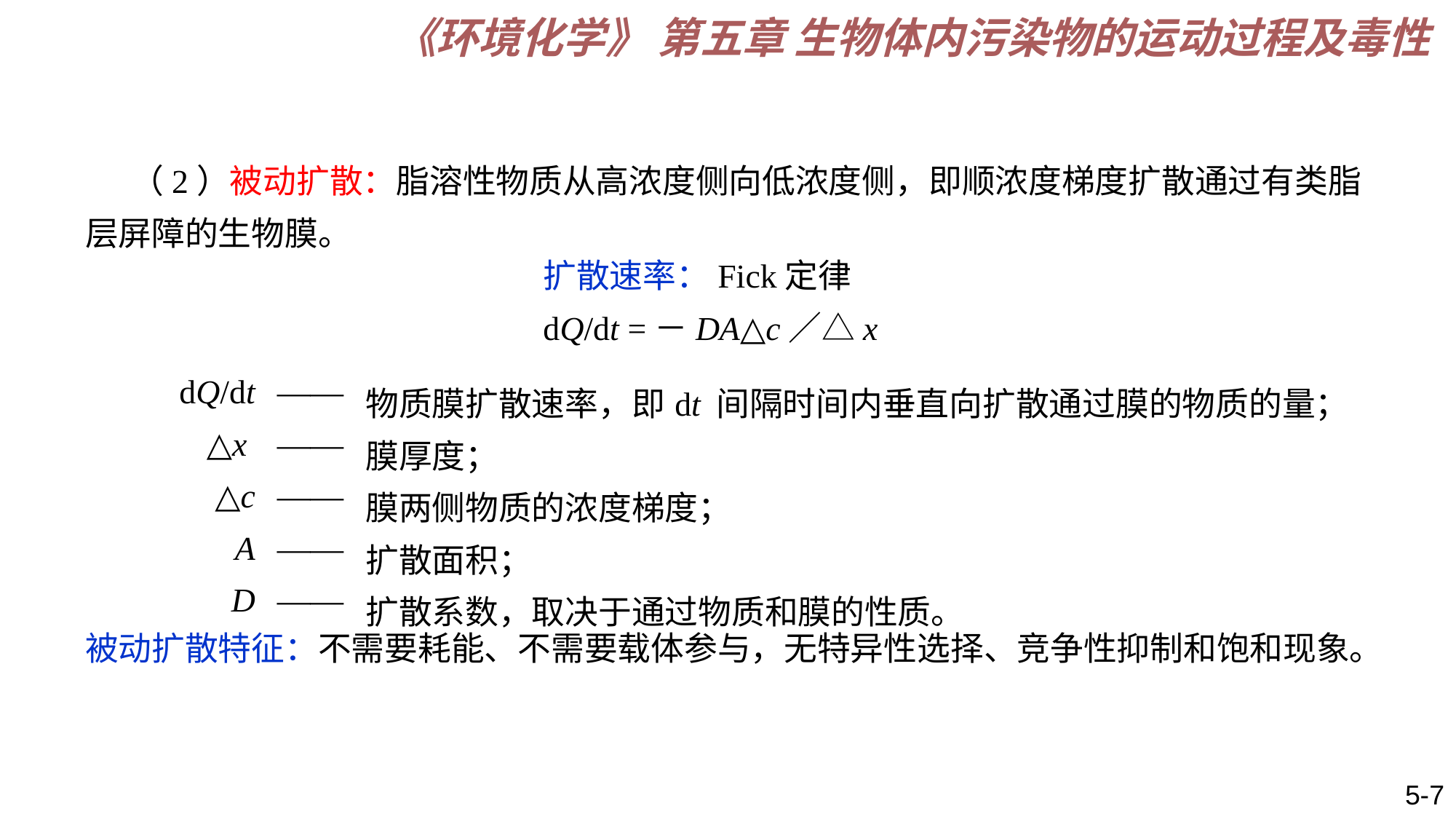

《环境化学》 第五章 生物体内污染物的运动过程及毒性
     （2）被动扩散：脂溶性物质从高浓度侧向低浓度侧，即顺浓度梯度扩散通过有类脂层屏障的生物膜。
扩散速率：Fick定律
dQ/dt =－DA△c／△x
| dQ/dt | —— | 物质膜扩散速率，即dt 间隔时间内垂直向扩散通过膜的物质的量； |
| --- | --- | --- |
| △x | —— | 膜厚度； |
| △c | —— | 膜两侧物质的浓度梯度； |
| A | —— | 扩散面积； |
| D | —— | 扩散系数，取决于通过物质和膜的性质。 |
被动扩散特征：不需要耗能、不需要载体参与，无特异性选择、竞争性抑制和饱和现象。
5-7